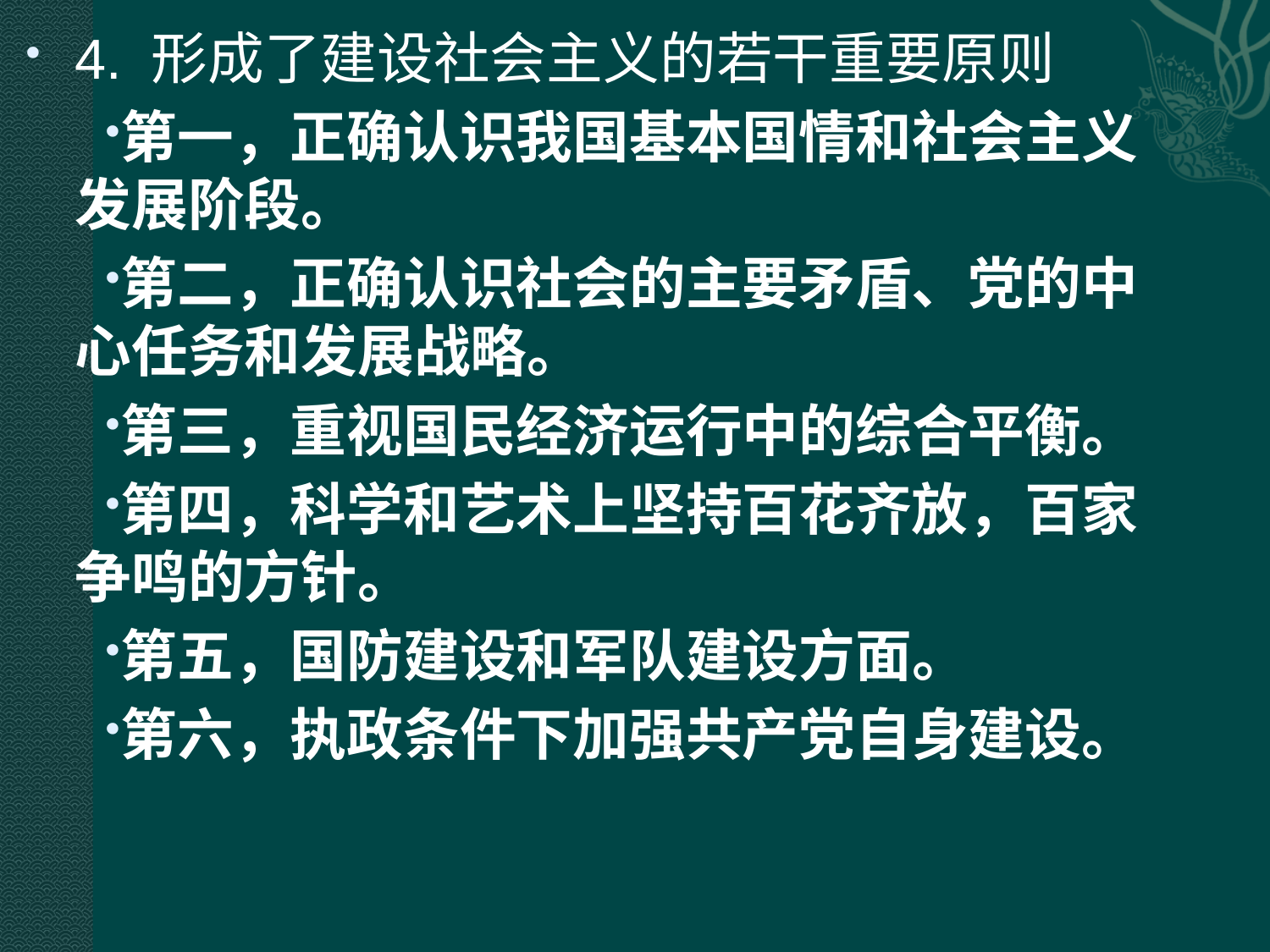

4. 形成了建设社会主义的若干重要原则
第一，正确认识我国基本国情和社会主义发展阶段。
第二，正确认识社会的主要矛盾、党的中心任务和发展战略。
第三，重视国民经济运行中的综合平衡。
第四，科学和艺术上坚持百花齐放，百家争鸣的方针。
第五，国防建设和军队建设方面。
第六，执政条件下加强共产党自身建设。